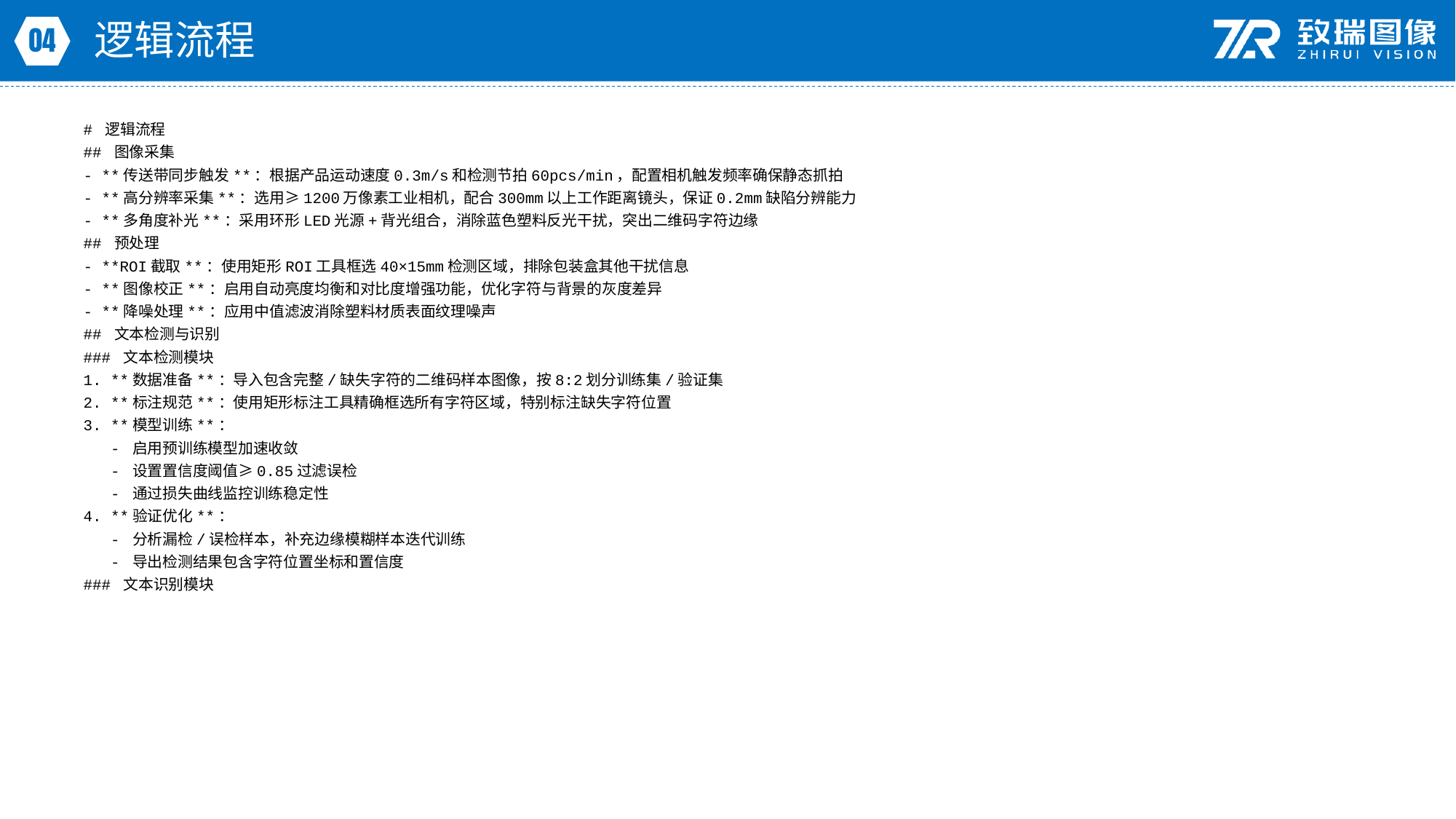

逻辑流程
04

# 逻辑流程
## 图像采集
- **传送带同步触发**：根据产品运动速度0.3m/s和检测节拍60pcs/min，配置相机触发频率确保静态抓拍
- **高分辨率采集**：选用≥1200万像素工业相机，配合300mm以上工作距离镜头，保证0.2mm缺陷分辨能力
- **多角度补光**：采用环形LED光源+背光组合，消除蓝色塑料反光干扰，突出二维码字符边缘
## 预处理
- **ROI截取**：使用矩形ROI工具框选40×15mm检测区域，排除包装盒其他干扰信息
- **图像校正**：启用自动亮度均衡和对比度增强功能，优化字符与背景的灰度差异
- **降噪处理**：应用中值滤波消除塑料材质表面纹理噪声
## 文本检测与识别
### 文本检测模块
1. **数据准备**：导入包含完整/缺失字符的二维码样本图像，按8:2划分训练集/验证集
2. **标注规范**：使用矩形标注工具精确框选所有字符区域，特别标注缺失字符位置
3. **模型训练**：
   - 启用预训练模型加速收敛
   - 设置置信度阈值≥0.85过滤误检
   - 通过损失曲线监控训练稳定性
4. **验证优化**：
   - 分析漏检/误检样本，补充边缘模糊样本迭代训练
   - 导出检测结果包含字符位置坐标和置信度
### 文本识别模块